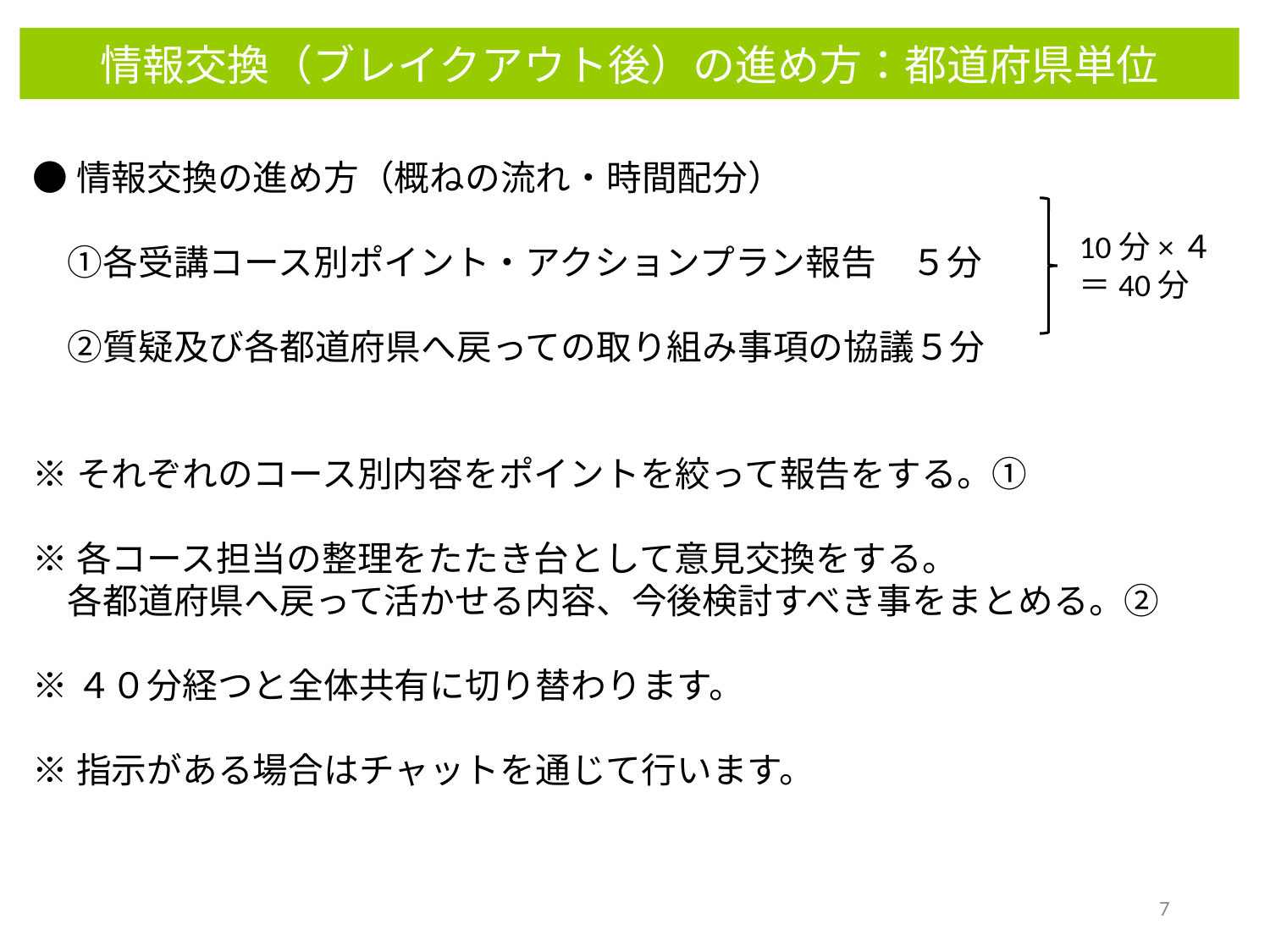

情報交換（ブレイクアウト後）の進め方：都道府県単位
●情報交換の進め方（概ねの流れ・時間配分）

　①各受講コース別ポイント・アクションプラン報告　５分

　②質疑及び各都道府県へ戻っての取り組み事項の協議５分

※それぞれのコース別内容をポイントを絞って報告をする。①

※各コース担当の整理をたたき台として意見交換をする。
　各都道府県へ戻って活かせる内容、今後検討すべき事をまとめる。②

※４０分経つと全体共有に切り替わります。

※指示がある場合はチャットを通じて行います。

10分×４＝40分
7